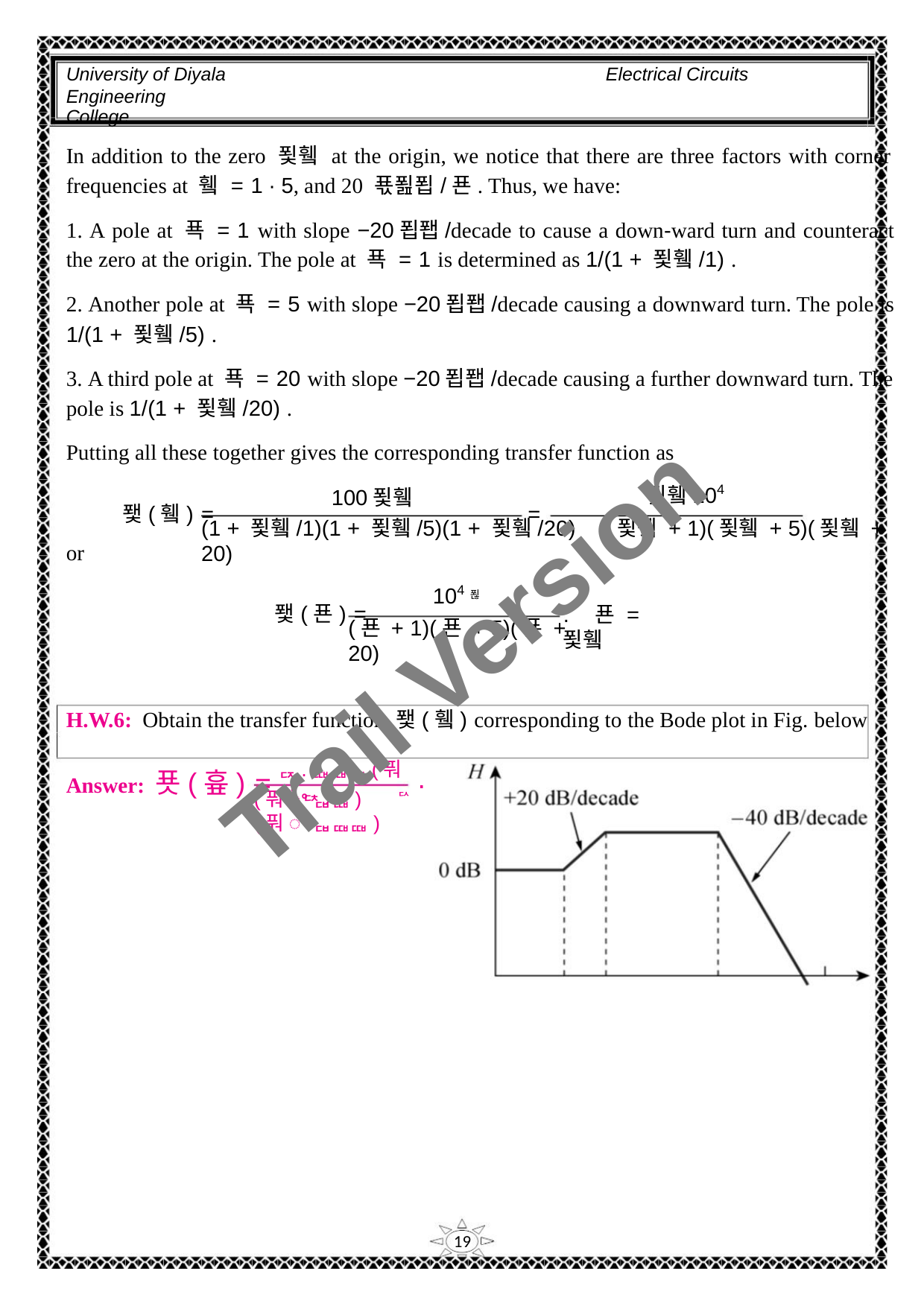

University of Diyala
Engineering College
Electrical Circuits
In addition to the zero 푗휔 at the origin, we notice that there are three factors with corner
frequencies at 휔 = 1 ∙ 5, and 20 푟푎푑/푠. Thus, we have:
1. A pole at 푝 = 1 with slope −20푑퐵/decade to cause a down‐ward turn and counteract
the zero at the origin. The pole at 푝 = 1 is determined as 1/(1 + 푗휔/1) .
2. Another pole at 푝 = 5 with slope −20푑퐵/decade causing a downward turn. The pole is
1/(1 + 푗휔/5) .
3. A third pole at 푝 = 20 with slope −20푑퐵/decade causing a further downward turn. The
pole is 1/(1 + 푗휔/20) .
Putting all these together gives the corresponding transfer function as
푗휔104
100푗휔
퐻(휔) =
=
(1 + 푗휔/1)(1 + 푗휔/5)(1 + 푗휔/20) (푗휔 + 1)(푗휔 + 5)(푗휔 + 20)
or
104푆
Trail Version
Trail Version
Trail Version
Trail Version
Trail Version
Trail Version
Trail Version
Trail Version
Trail Version
Trail Version
Trail Version
Trail Version
Trail Version
퐻(푠) =
. 푠 = 푗휔
(푠 + 1)(푠 + 5)(푠 + 20)
H.W.6: Obtain the transfer function 퐻(휔) corresponding to the Bode plot in Fig. below
ퟒ.ퟎퟎퟎ(풔ꢀퟓ)
Answer: 푯(흎) =
ퟐ.
(풔ꢀퟏퟎ)(풔ꢀퟏퟎퟎ)
19